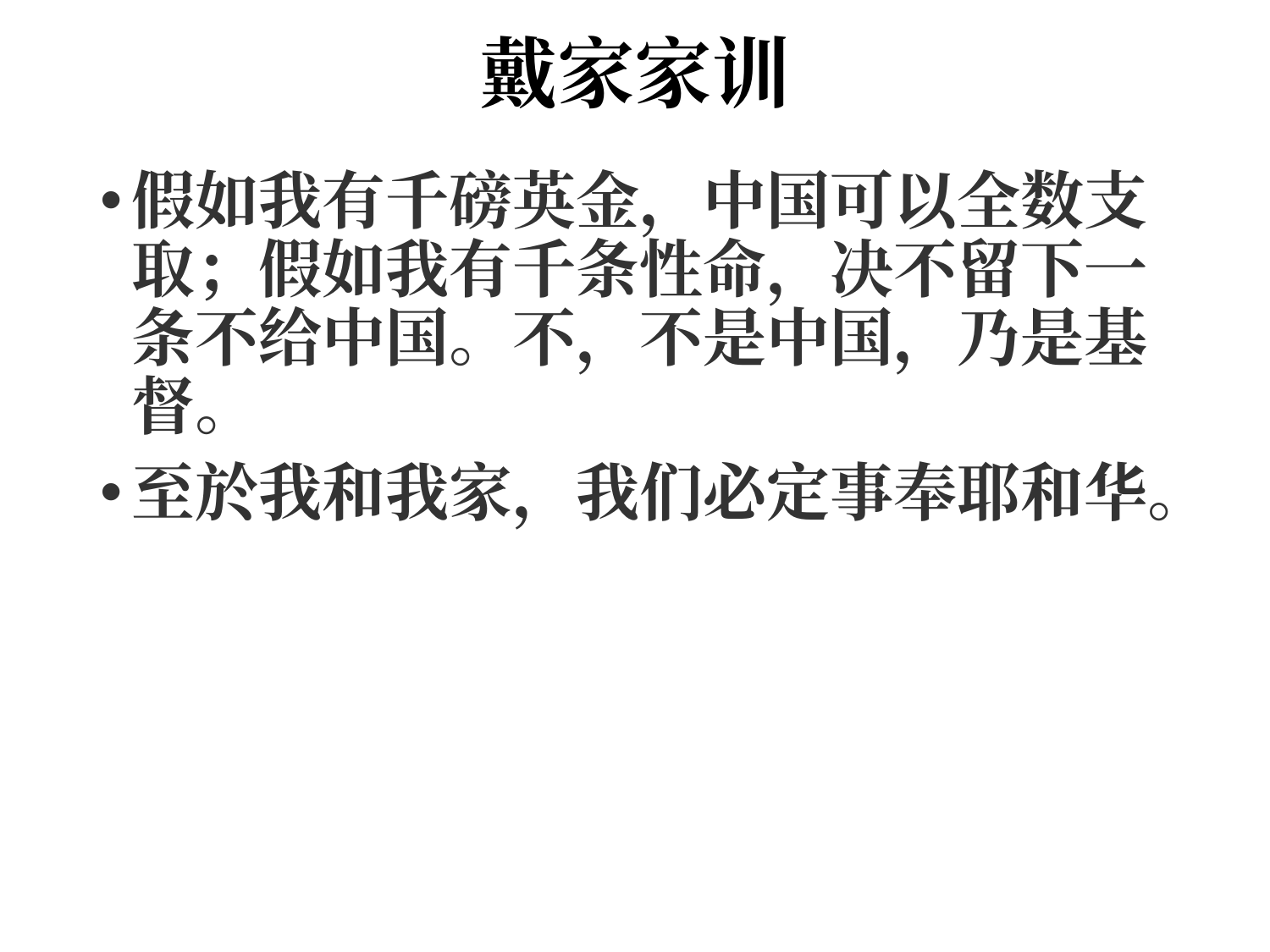

# 戴家家训
假如我有千磅英金，中国可以全数支取；假如我有千条性命，决不留下一条不给中国。不，不是中国，乃是基督。
至於我和我家，我们必定事奉耶和华。